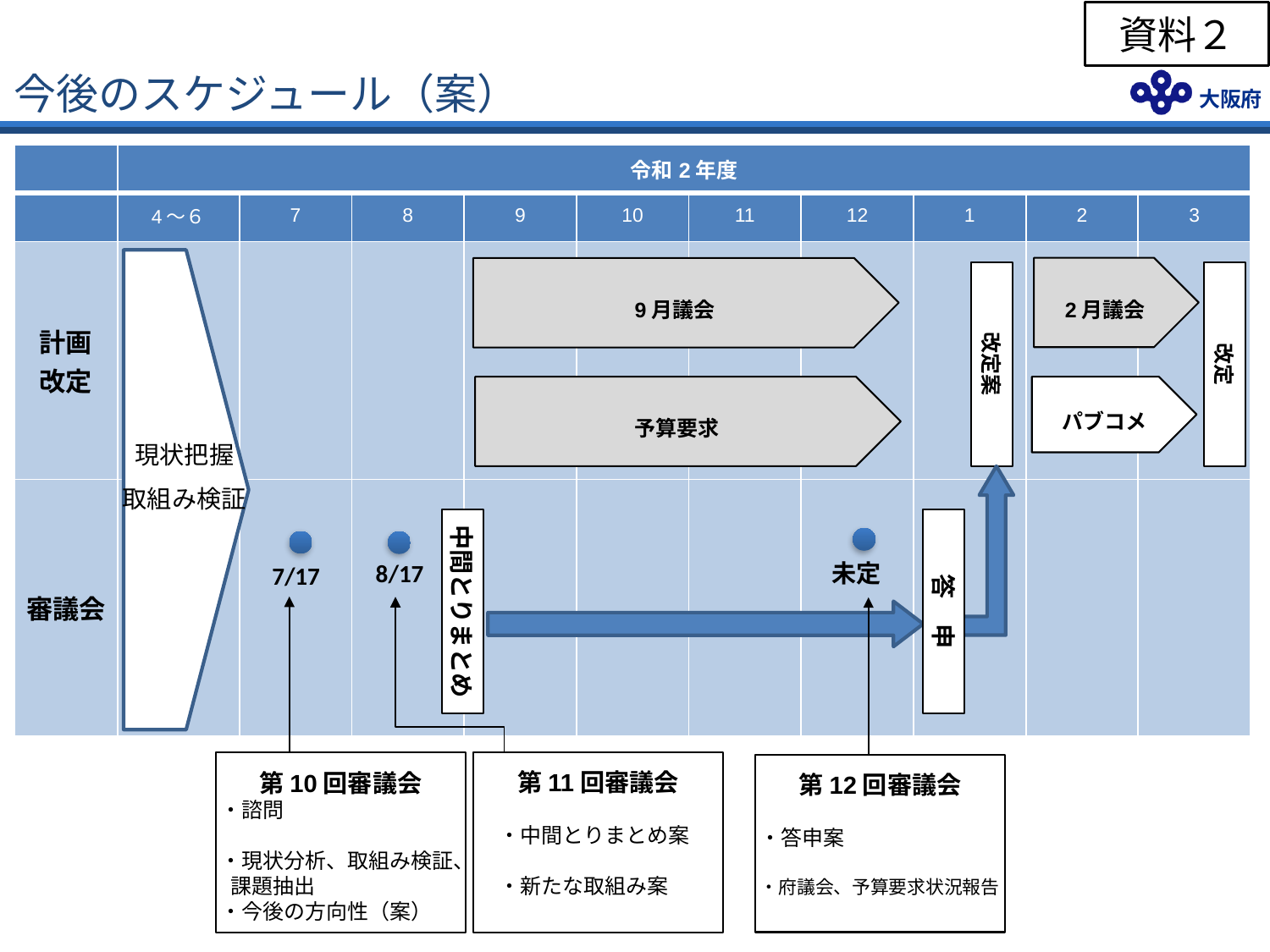

資料２
# 今後のスケジュール（案）
|  | 令和2年度 |  |  |  |  |  |  |  |  |  |
| --- | --- | --- | --- | --- | --- | --- | --- | --- | --- | --- |
|  | 4～６ | 7 | 8 | 9 | 10 | 11 | 12 | 1 | 2 | 3 |
| 計画 改定 |  |  |  |  |  |  |  |  |  |  |
| 審議会 |  |  |  |  |  |  |  |  |  |  |

2月議会
9月議会
改定案
改定
予算要求
パブコメ
現状把握
取組み検証

中間とりまとめ
答　申

8/17
未定
7/17

第11回審議会

　・中間とりまとめ案

　・新たな取組み案
第10回審議会
・諮問

・現状分析、取組み検証、課題抽出
・今後の方向性（案）

第12回審議会

・答申案

・府議会、予算要求状況報告